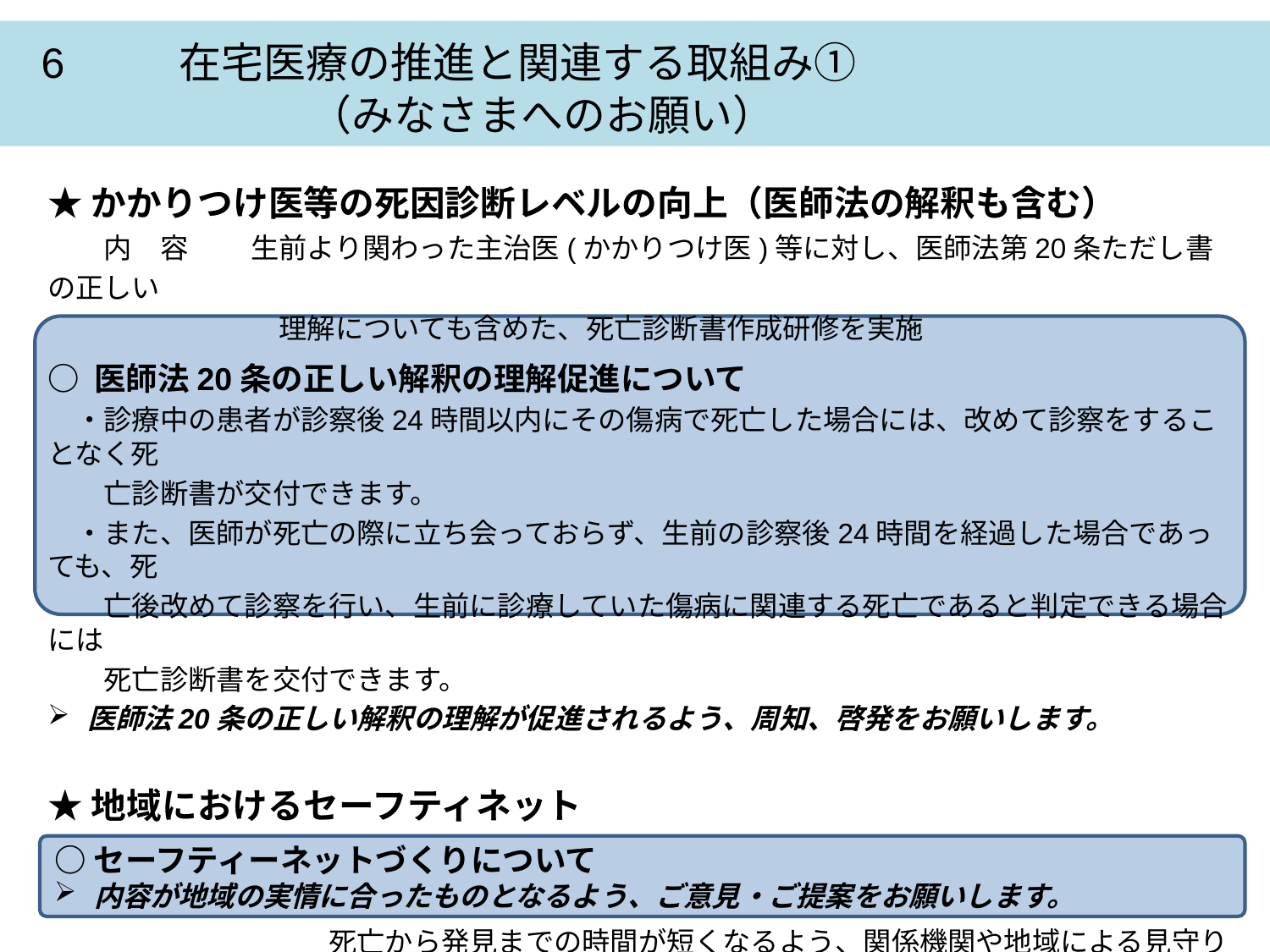

6 　　 在宅医療の推進と関連する取組み①
　　　　　　　（みなさまへのお願い）
★かかりつけ医等の死因診断レベルの向上（医師法の解釈も含む）
　　内　容　 　生前より関わった主治医(かかりつけ医)等に対し、医師法第20条ただし書の正しい
　　　 　　　　　理解についても含めた、死亡診断書作成研修を実施
○ 医師法20条の正しい解釈の理解促進について
　・診療中の患者が診察後24時間以内にその傷病で死亡した場合には、改めて診察をすることなく死
　　亡診断書が交付できます。
　・また、医師が死亡の際に立ち会っておらず、生前の診察後24時間を経過した場合であっても、死
　　亡後改めて診察を行い、生前に診療していた傷病に関連する死亡であると判定できる場合には
　　死亡診断書を交付できます。
医師法20条の正しい解釈の理解が促進されるよう、周知、啓発をお願いします。

★地域におけるセーフティネット
  　　内　容　 　単身高齢者等の見守りや死亡時の早期発見に向け、正確な死因診断のためにも
　　　　　　　　　　死亡から発見までの時間が短くなるよう、関係機関や地域による見守りやウェアラブ
　　　　　　　　　　ルセンサー等の活用を検討

○セーフティーネットづくりについて
内容が地域の実情に合ったものとなるよう、ご意見・ご提案をお願いします。